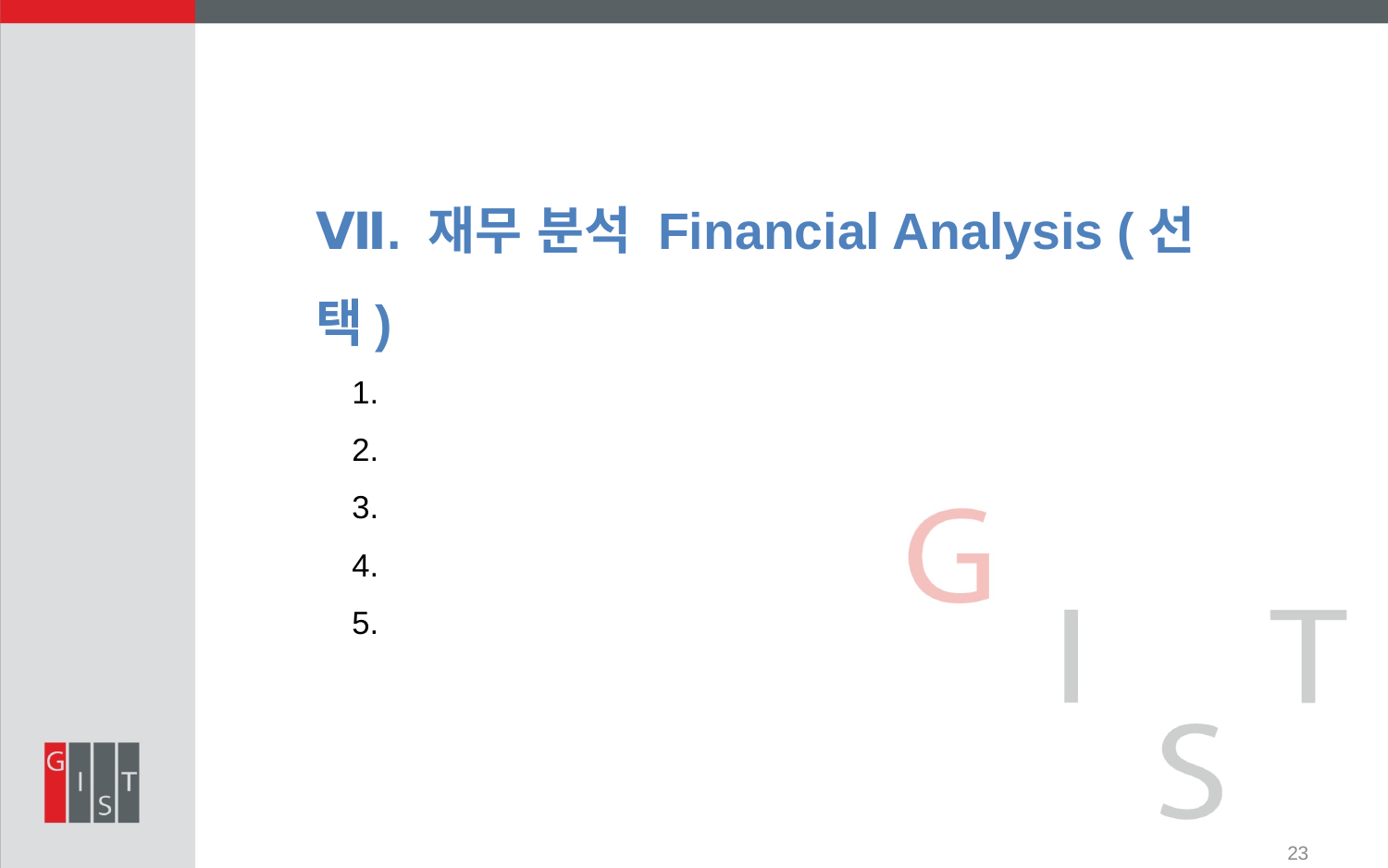

Ⅶ. 재무 분석 Financial Analysis (선택)
    1.
    2.
    3.
    4.
    5.
23